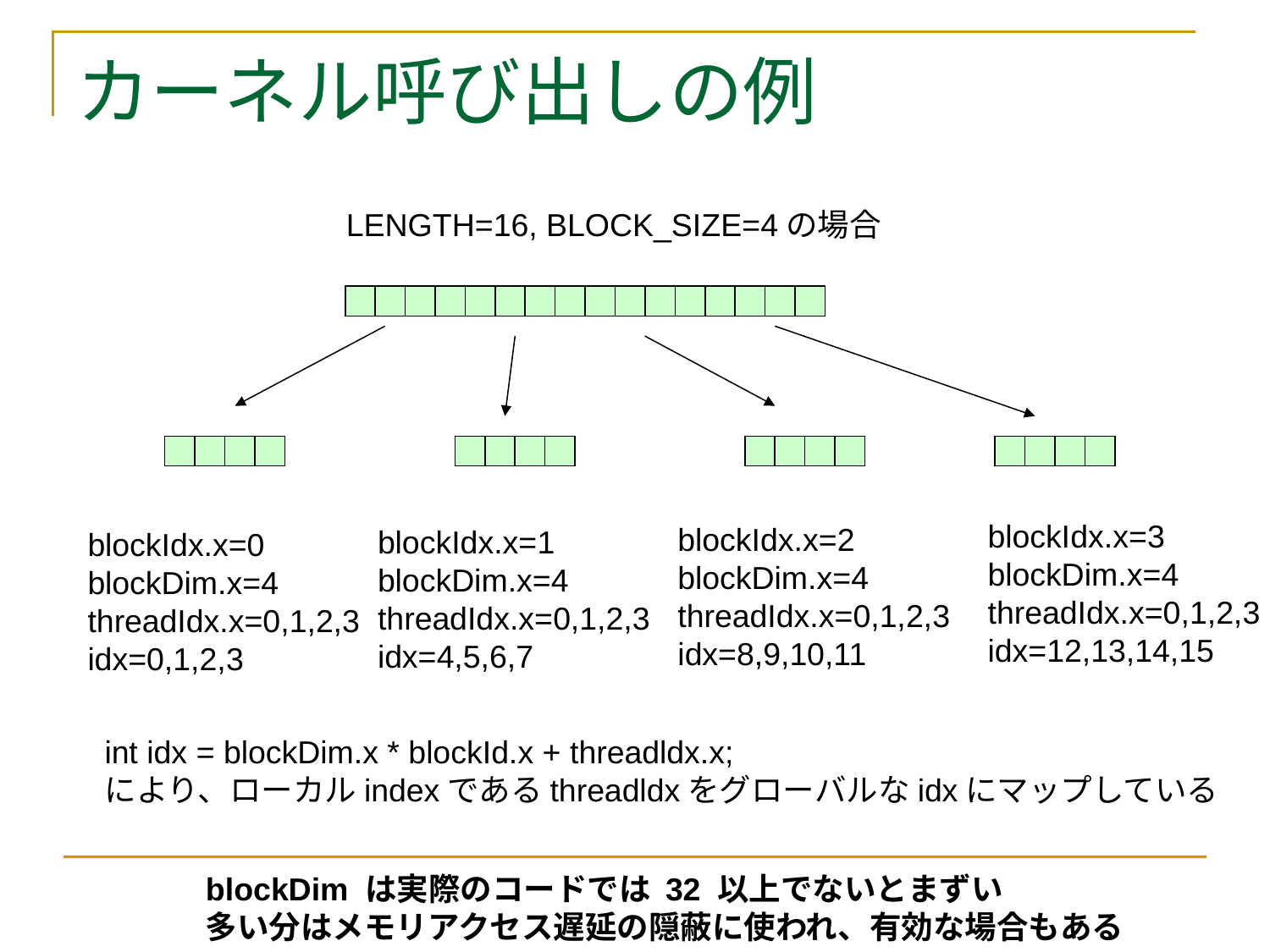

# カーネル呼び出しの例
LENGTH=16, BLOCK_SIZE=4の場合

blockIdx.x=3
blockDim.x=4
threadIdx.x=0,1,2,3
idx=12,13,14,15
blockIdx.x=2
blockDim.x=4
threadIdx.x=0,1,2,3
idx=8,9,10,11
blockIdx.x=1
blockDim.x=4
threadIdx.x=0,1,2,3
idx=4,5,6,7
blockIdx.x=0
blockDim.x=4
threadIdx.x=0,1,2,3
idx=0,1,2,3
int idx = blockDim.x * blockId.x + threadldx.x;
により、ローカルindexであるthreadldxをグローバルなidxにマップしている
blockDim は実際のコードでは 32 以上でないとまずい
多い分はメモリアクセス遅延の隠蔽に使われ、有効な場合もある